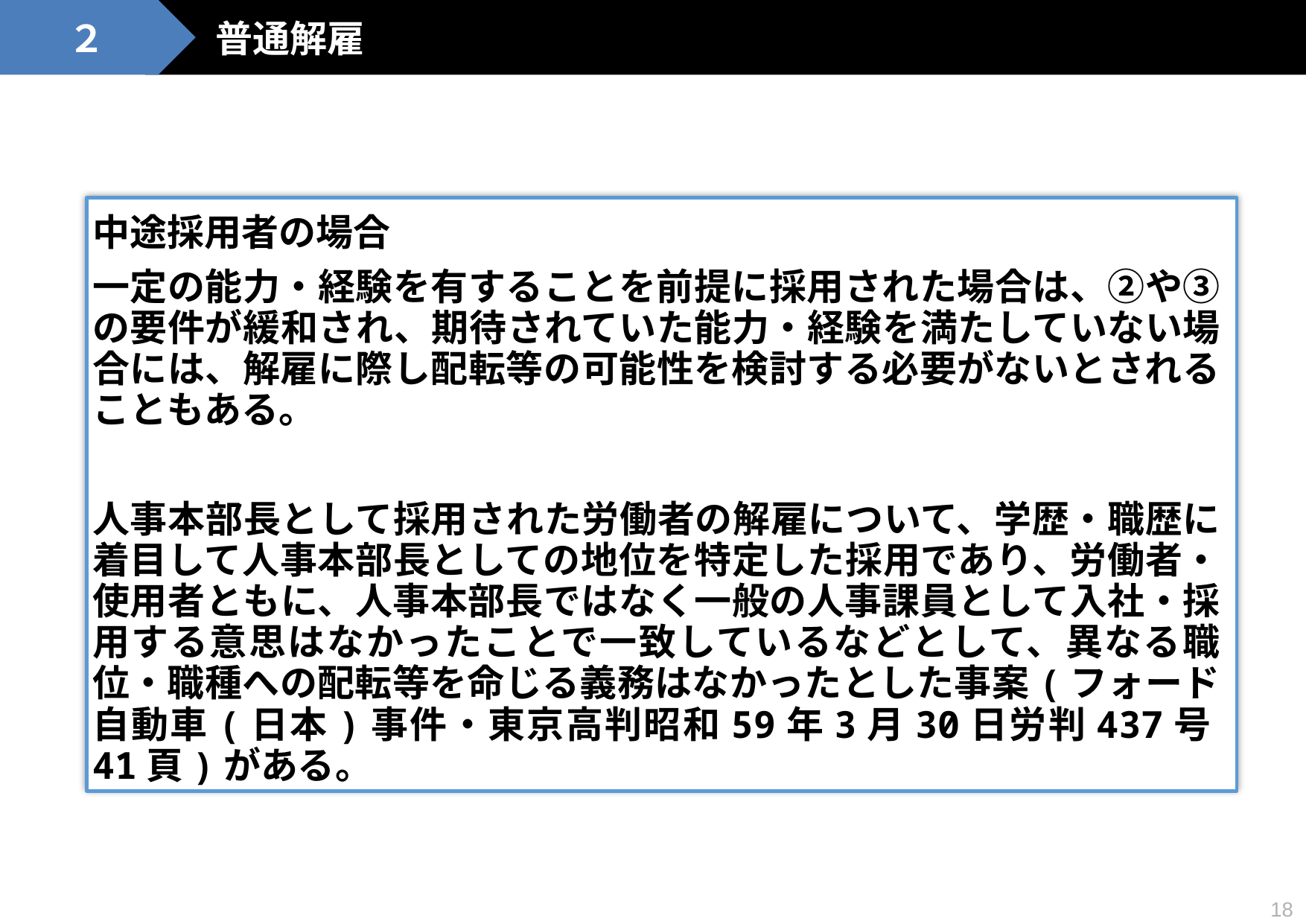

普通解雇
２

中途採用者の場合
一定の能力・経験を有することを前提に採用された場合は、②や③の要件が緩和され、期待されていた能力・経験を満たしていない場合には、解雇に際し配転等の可能性を検討する必要がないとされることもある。

人事本部長として採用された労働者の解雇について、学歴・職歴に着目して人事本部長としての地位を特定した採用であり、労働者・使用者ともに、人事本部長ではなく一般の人事課員として入社・採用する意思はなかったことで一致しているなどとして、異なる職位・職種への配転等を命じる義務はなかったとした事案(フォード自動車(日本)事件・東京高判昭和59年3月30日労判437号41頁)がある。
18